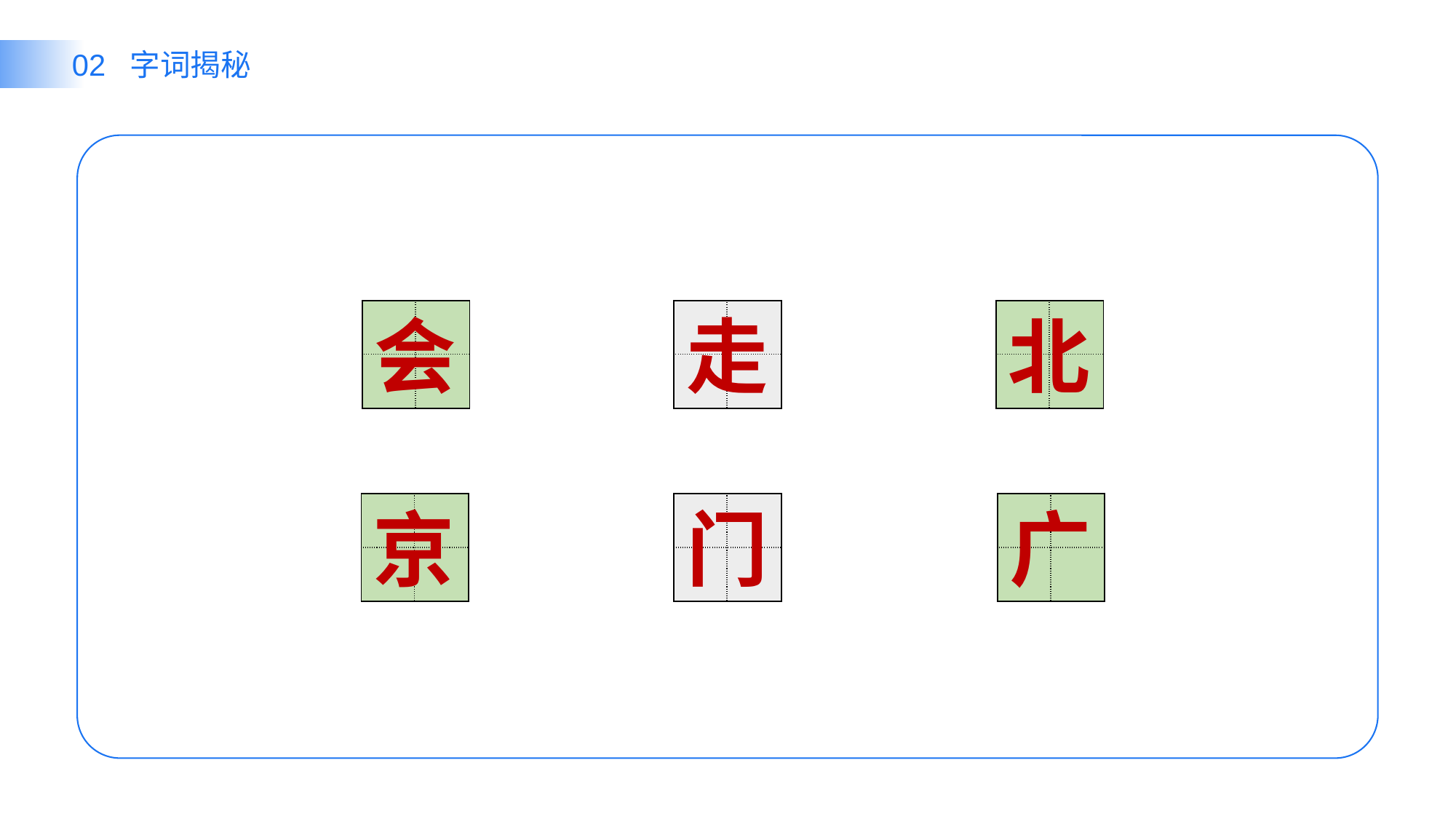

02  字词揭秘

会
走
北
|  |  |
| --- | --- |
|  |  |
|  |  |
| --- | --- |
|  |  |
|  |  |
| --- | --- |
|  |  |
京
门
广
|  |  |
| --- | --- |
|  |  |
|  |  |
| --- | --- |
|  |  |
|  |  |
| --- | --- |
|  |  |